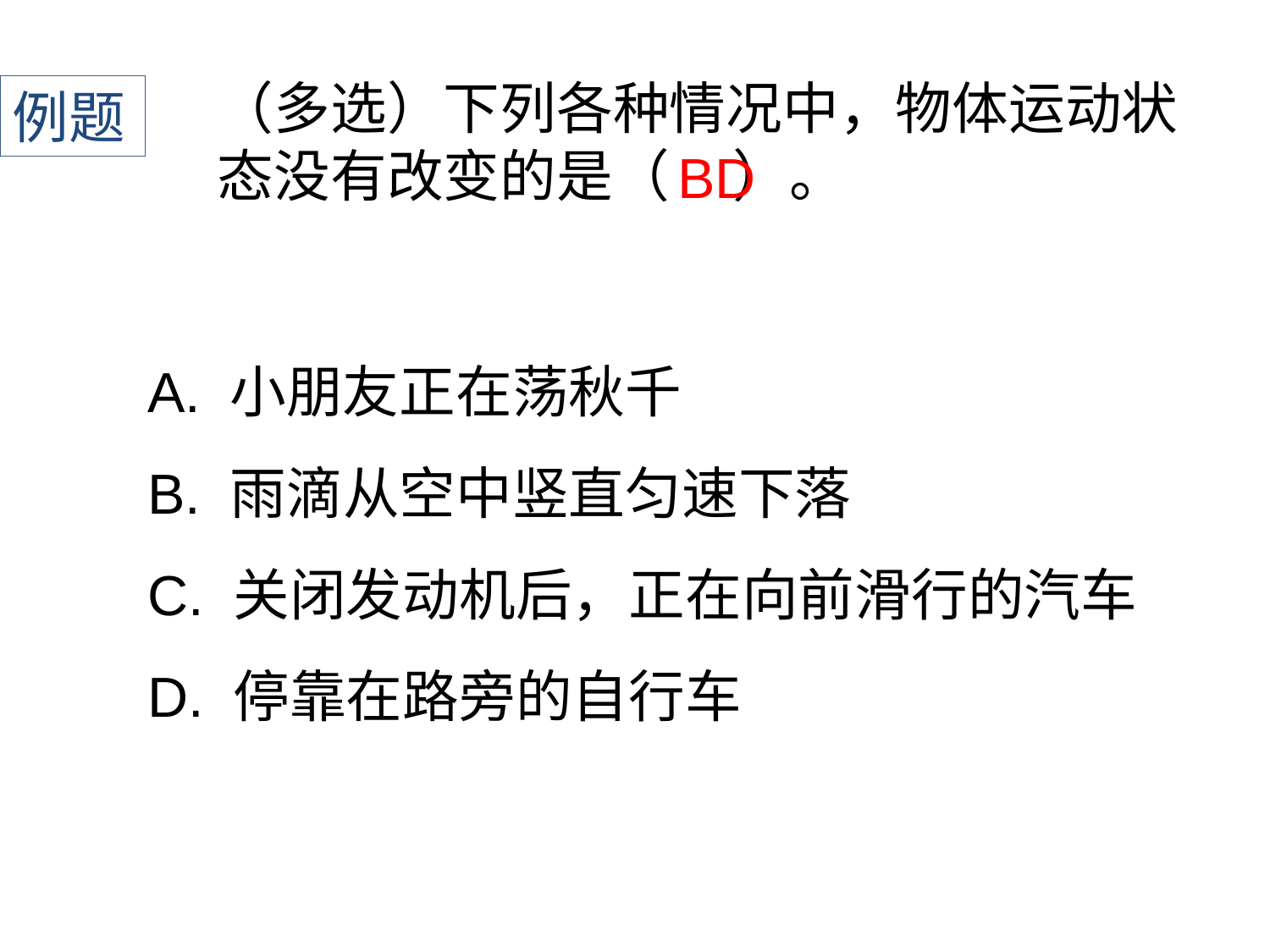

（多选）下列各种情况中，物体运动状态没有改变的是（     ）。
例题
BD
﻿A. 小朋友正在荡秋千
B. 雨滴从空中竖直匀速下落
C. 关闭发动机后，正在向前滑行的汽车
D. 停靠在路旁的自行车